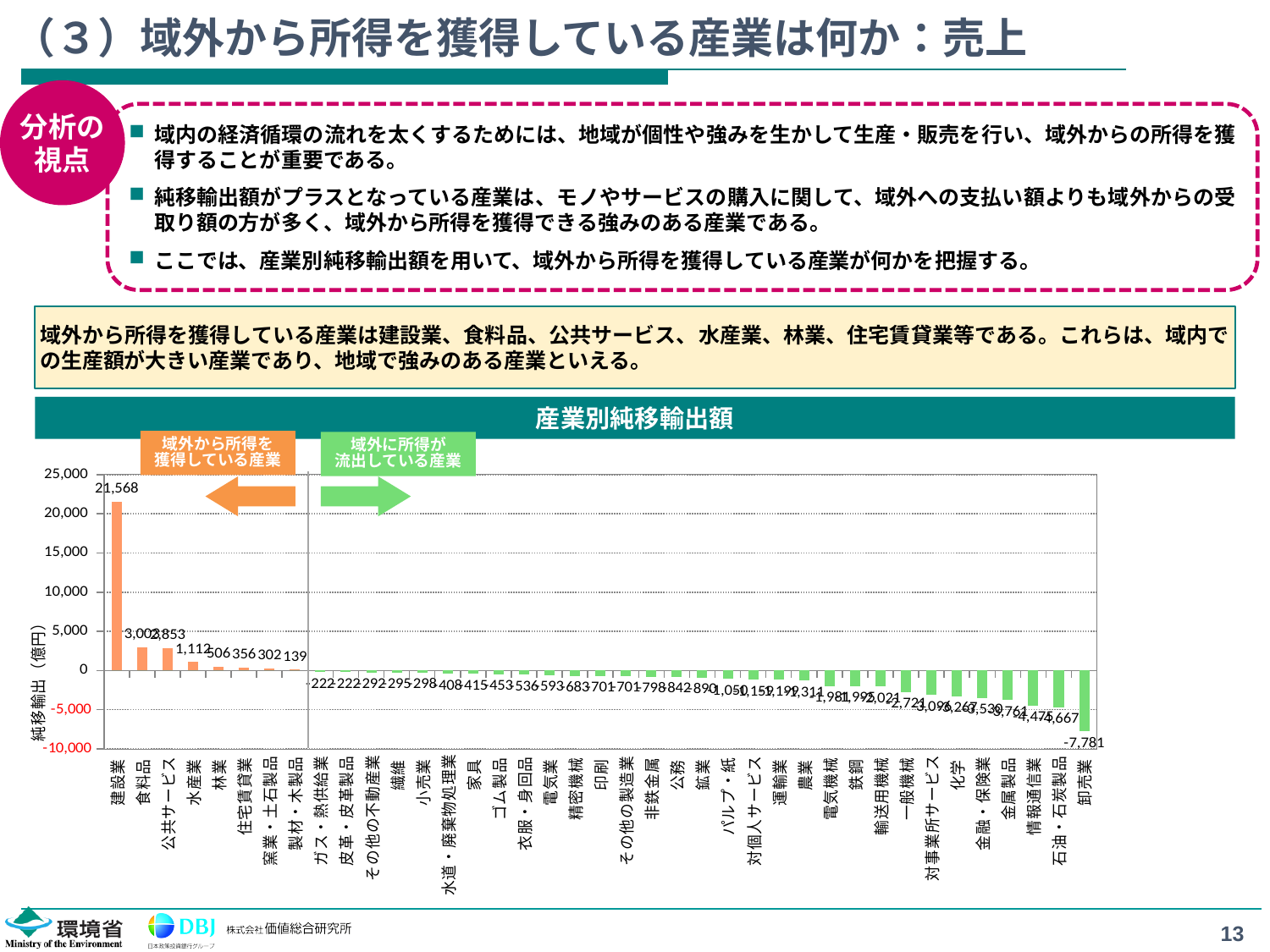

# （３）域外から所得を獲得している産業は何か：売上
分析の
視点
域内の経済循環の流れを太くするためには、地域が個性や強みを生かして生産・販売を行い、域外からの所得を獲得することが重要である。
純移輸出額がプラスとなっている産業は、モノやサービスの購入に関して、域外への支払い額よりも域外からの受取り額の方が多く、域外から所得を獲得できる強みのある産業である。
ここでは、産業別純移輸出額を用いて、域外から所得を獲得している産業が何かを把握する。
域外から所得を獲得している産業は建設業、食料品、公共サービス、水産業、林業、住宅賃貸業等である。これらは、域内での生産額が大きい産業であり、地域で強みのある産業といえる。
産業別純移輸出額
域外から所得を
獲得している産業
域外に所得が
流出している産業

### Chart

| Category | 純移輸出>0 | 純移輸出<0 |
|---|---|---|
| 建設業 | 21568.300752992975 | 0.0 |
| 食料品 | 3002.701476872723 | 0.0 |
| 公共サービス | 2853.432572903918 | 0.0 |
| 水産業 | 1111.8419135844683 | 0.0 |
| 林業 | 506.419129123649 | 0.0 |
| 住宅賃貸業 | 356.01218186819824 | 0.0 |
| 窯業・土石製品 | 301.72369275139226 | 0.0 |
| 製材・木製品 | 138.6992489702659 | 0.0 |
| ガス・熱供給業 | 0.0 | -221.55171175312455 |
| 皮革・皮革製品 | 0.0 | -221.83219927894297 |
| その他の不動産業 | 0.0 | -291.7446457656481 |
| 繊維 | 0.0 | -295.118382374277 |
| 小売業 | 0.0 | -298.3780541676756 |
| 水道・廃棄物処理業 | 0.0 | -407.7733608855243 |
| 家具 | 0.0 | -415.12504054161445 |
| ゴム製品 | 0.0 | -452.9413056056622 |
| 衣服・身回品 | 0.0 | -536.3670030550425 |
| 電気業 | 0.0 | -592.6767230036726 |
| 精密機械 | 0.0 | -683.3243165892036 |
| 印刷 | 0.0 | -700.9519359903815 |
| その他の製造業 | 0.0 | -701.470379231597 |
| 非鉄金属 | 0.0 | -797.9962314215516 |
| 公務 | 0.0 | -841.503755991095 |
| 鉱業 | 0.0 | -890.4757736529646 |
| パルプ・紙 | 0.0 | -1049.7453267986393 |
| 対個人サービス | 0.0 | -1159.032935365215 |
| 運輸業 | 0.0 | -1199.4100110039376 |
| 農業 | 0.0 | -1311.0220176192072 |
| 電気機械 | 0.0 | -1980.5961559492778 |
| 鉄鋼 | 0.0 | -1994.7114284716708 |
| 輸送用機械 | 0.0 | -2020.6694989716354 |
| 一般機械 | 0.0 | -2721.1332434070823 |
| 対事業所サービス | 0.0 | -3095.683365904676 |
| 化学 | 0.0 | -3267.207000769467 |
| 金融・保険業 | 0.0 | -3529.506222989674 |
| 金属製品 | 0.0 | -3761.1334905303906 |
| 情報通信業 | 0.0 | -4474.779631897509 |
| 石油・石炭製品 | 0.0 | -4666.784987921843 |
| 卸売業 | 0.0 | -7781.46685051268 |

13